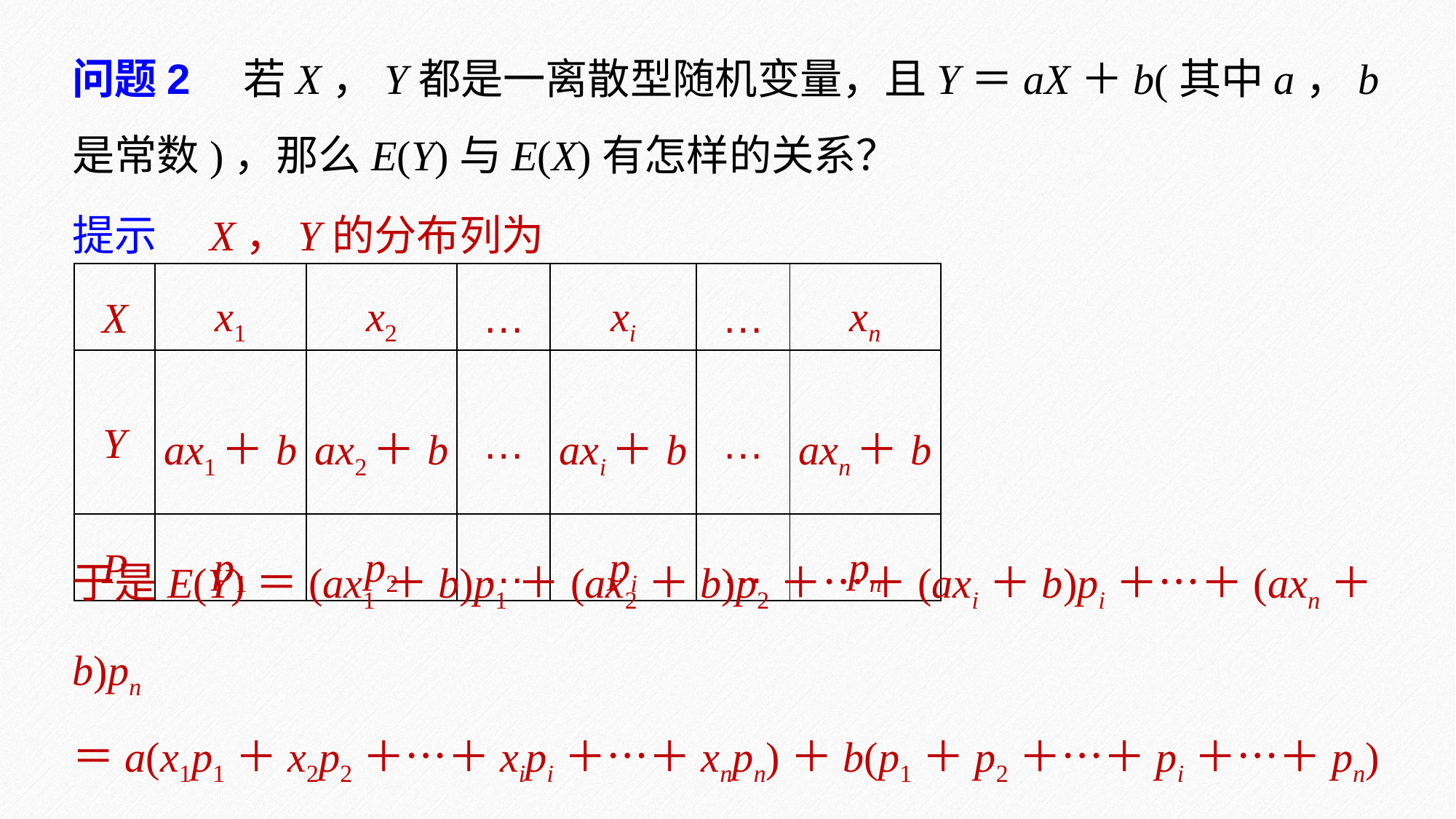

问题2　若X，Y都是一离散型随机变量，且Y＝aX＋b(其中a，b是常数)，那么E(Y)与E(X)有怎样的关系？
提示　X，Y的分布列为
| X | x1 | x2 | … | xi | … | xn |
| --- | --- | --- | --- | --- | --- | --- |
| Y | ax1＋b | ax2＋b | … | axi＋b | … | axn＋b |
| P | p1 | p2 | … | pi | … | pn |
于是E(Y)＝(ax1＋b)p1＋(ax2＋b)p2＋…＋(axi＋b)pi＋…＋(axn＋b)pn
＝a(x1p1＋x2p2＋…＋xipi＋…＋xnpn)＋b(p1＋p2＋…＋pi＋…＋pn)＝aE(X)＋b.